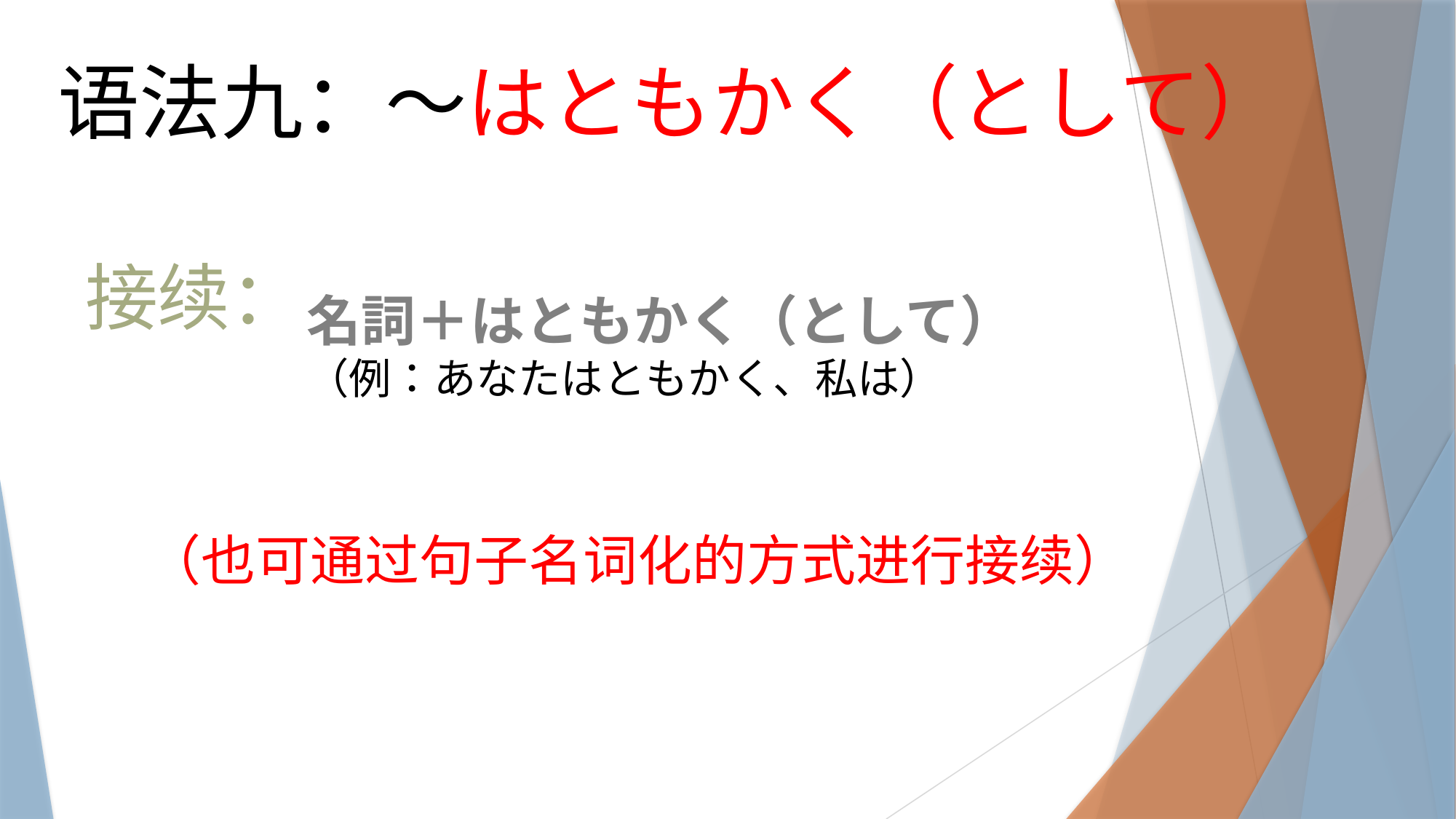

语法九：～はともかく（として）
接续：
名詞＋はともかく（として）
（例：あなたはともかく、私は）
（也可通过句子名词化的方式进行接续）